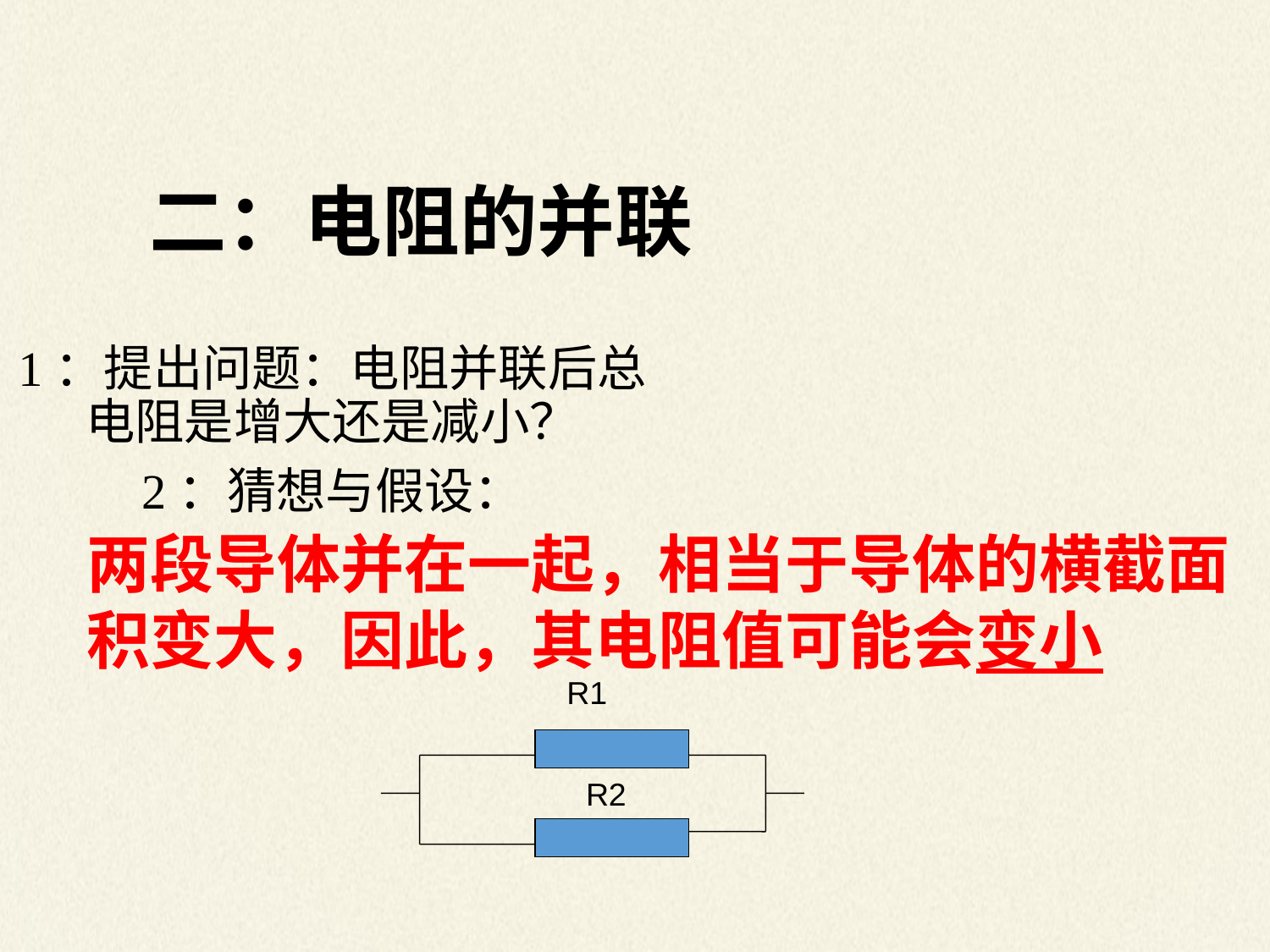

二：电阻的并联
1：提出问题：电阻并联后总电阻是增大还是减小？
2：猜想与假设：
两段导体并在一起，相当于导体的横截面
积变大，因此，其电阻值可能会变小
R1

R2